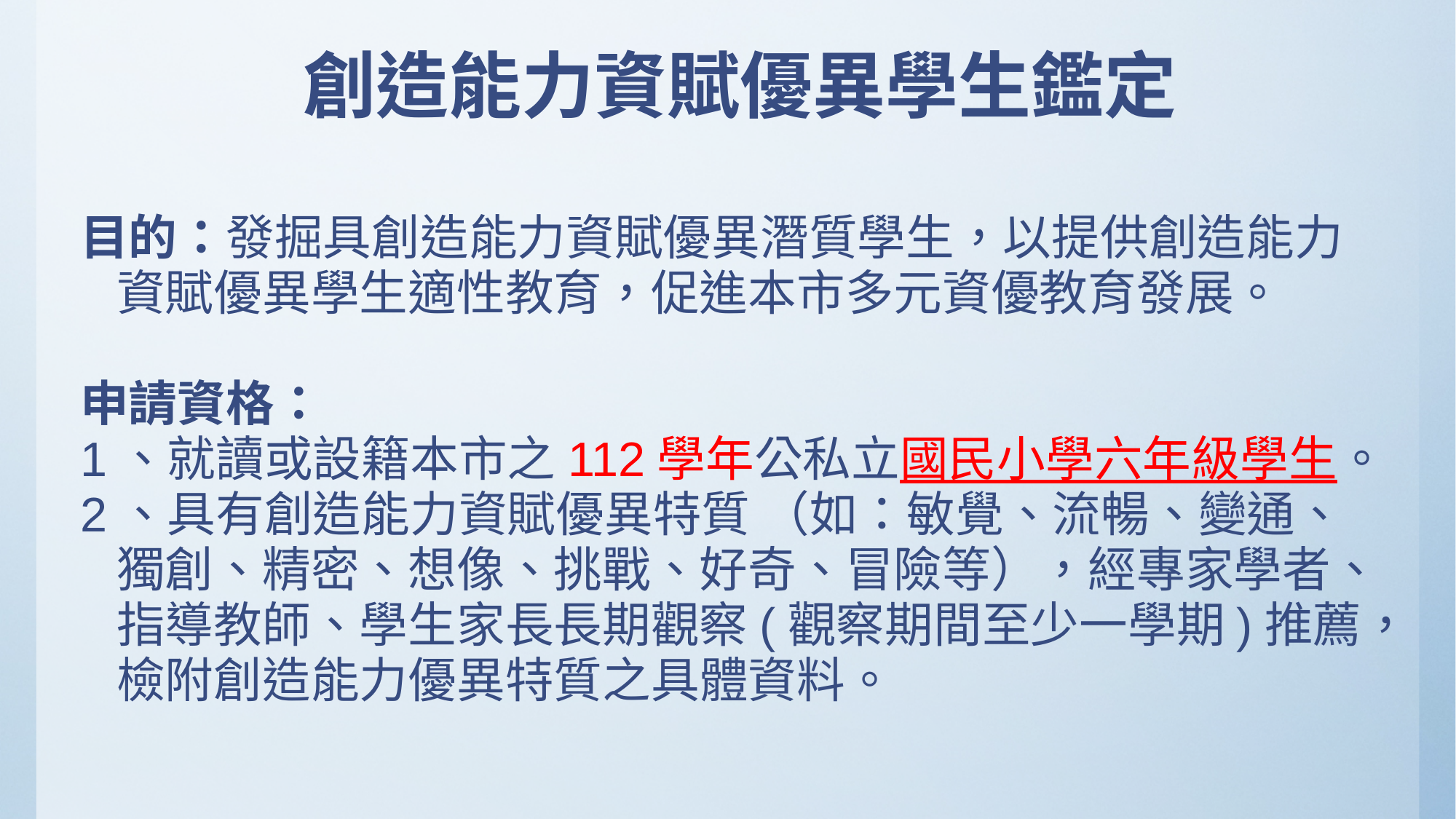

# 創造能力資賦優異學生鑑定
目的：發掘具創造能力資賦優異潛質學生，以提供創造能力資賦優異學生適性教育，促進本市多元資優教育發展。

申請資格：
1、就讀或設籍本市之112學年公私立國民小學六年級學生。
2、具有創造能力資賦優異特質 （如：敏覺、流暢、變通、獨創、精密、想像、挑戰、好奇、冒險等），經專家學者、指導教師、學生家長長期觀察(觀察期間至少一學期)推薦，檢附創造能力優異特質之具體資料。